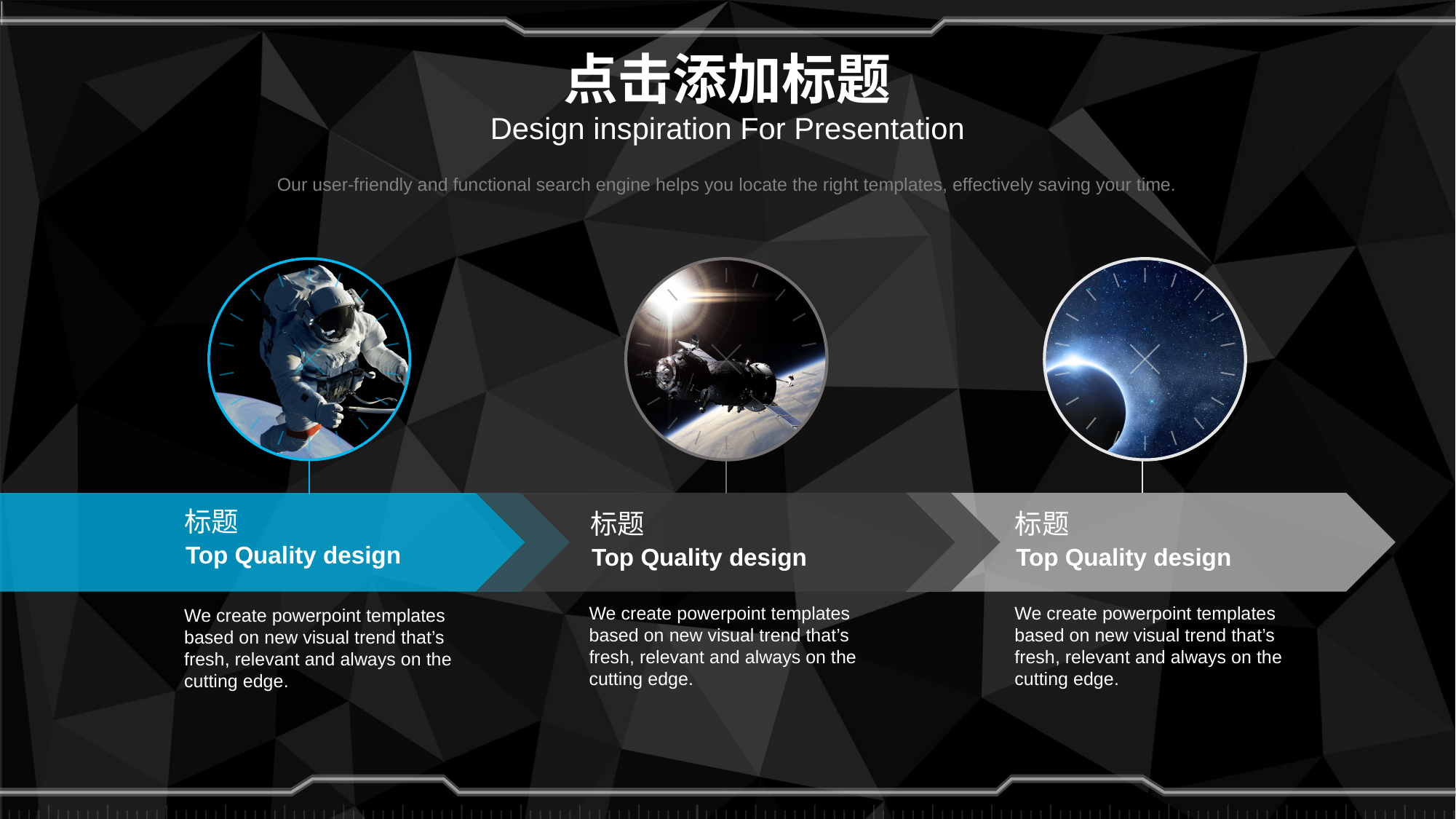

# 点击添加标题
Design inspiration For Presentation
Our user-friendly and functional search engine helps you locate the right templates, effectively saving your time.

标题
Top Quality design
We create powerpoint templates
based on new visual trend that’s fresh, relevant and always on the cutting edge.
标题
Top Quality design
We create powerpoint templates
based on new visual trend that’s fresh, relevant and always on the cutting edge.
标题
Top Quality design
We create powerpoint templates
based on new visual trend that’s fresh, relevant and always on the cutting edge.